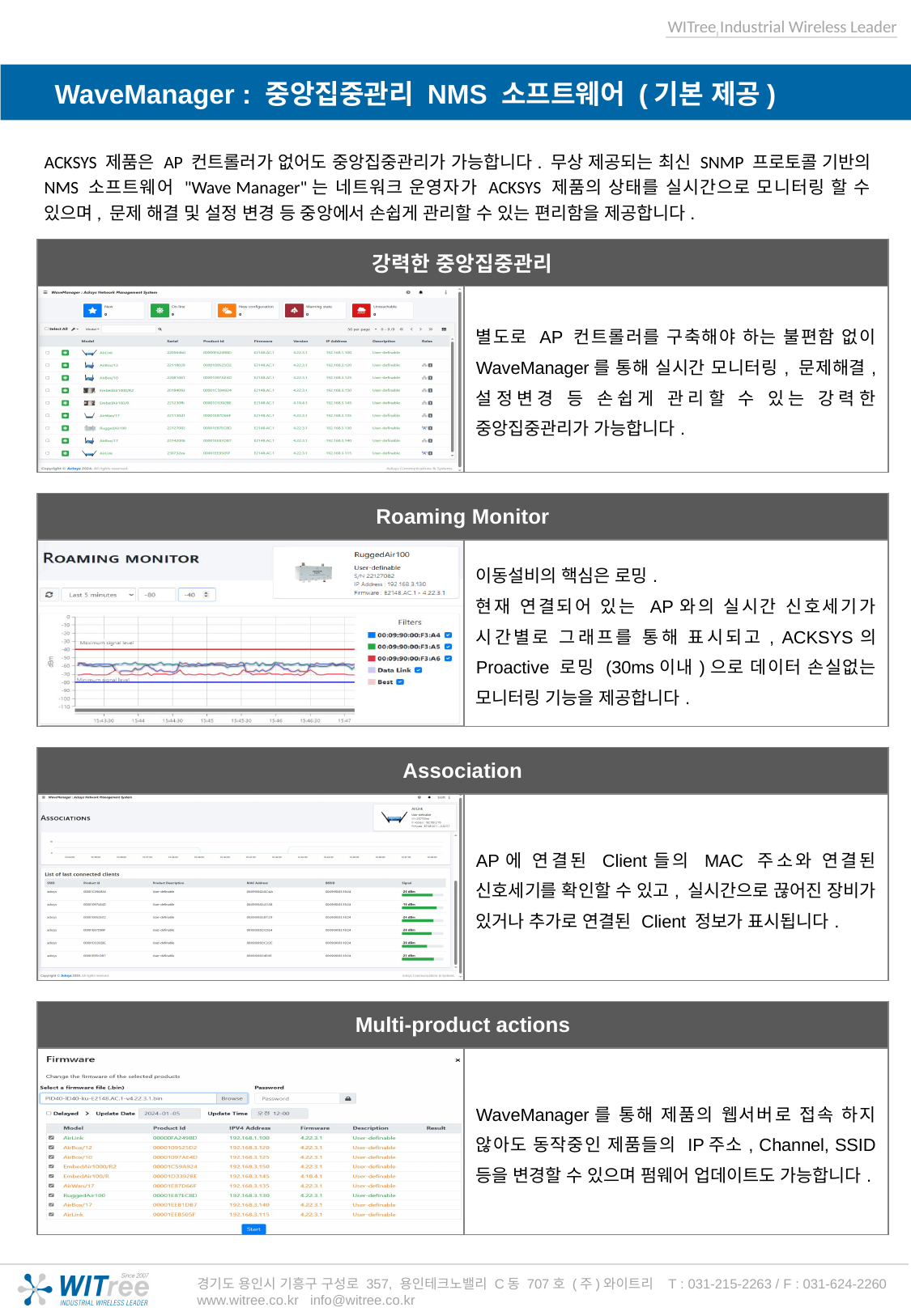

WaveManager : 중앙집중관리 NMS 소프트웨어 (기본 제공)
ACKSYS 제품은 AP 컨트롤러가 없어도 중앙집중관리가 가능합니다. 무상 제공되는 최신 SNMP 프로토콜 기반의 NMS 소프트웨어 "Wave Manager"는 네트워크 운영자가 ACKSYS 제품의 상태를 실시간으로 모니터링 할 수 있으며, 문제 해결 및 설정 변경 등 중앙에서 손쉽게 관리할 수 있는 편리함을 제공합니다.
| 강력한 중앙집중관리 |  |
| --- | --- |
|  | 별도로 AP 컨트롤러를 구축해야 하는 불편함 없이 WaveManager를 통해 실시간 모니터링, 문제해결, 설정변경 등 손쉽게 관리할 수 있는 강력한 중앙집중관리가 가능합니다. |
| Roaming Monitor |  |
| --- | --- |
|  | 이동설비의 핵심은 로밍. 현재 연결되어 있는 AP와의 실시간 신호세기가 시간별로 그래프를 통해 표시되고, ACKSYS의 Proactive 로밍 (30ms이내)으로 데이터 손실없는 모니터링 기능을 제공합니다. |
| Association |  |
| --- | --- |
|  | AP에 연결된 Client들의 MAC 주소와 연결된 신호세기를 확인할 수 있고, 실시간으로 끊어진 장비가 있거나 추가로 연결된 Client 정보가 표시됩니다. |
| Multi-product actions |  |
| --- | --- |
|  | WaveManager를 통해 제품의 웹서버로 접속 하지 않아도 동작중인 제품들의 IP주소, Channel, SSID 등을 변경할 수 있으며 펌웨어 업데이트도 가능합니다. |